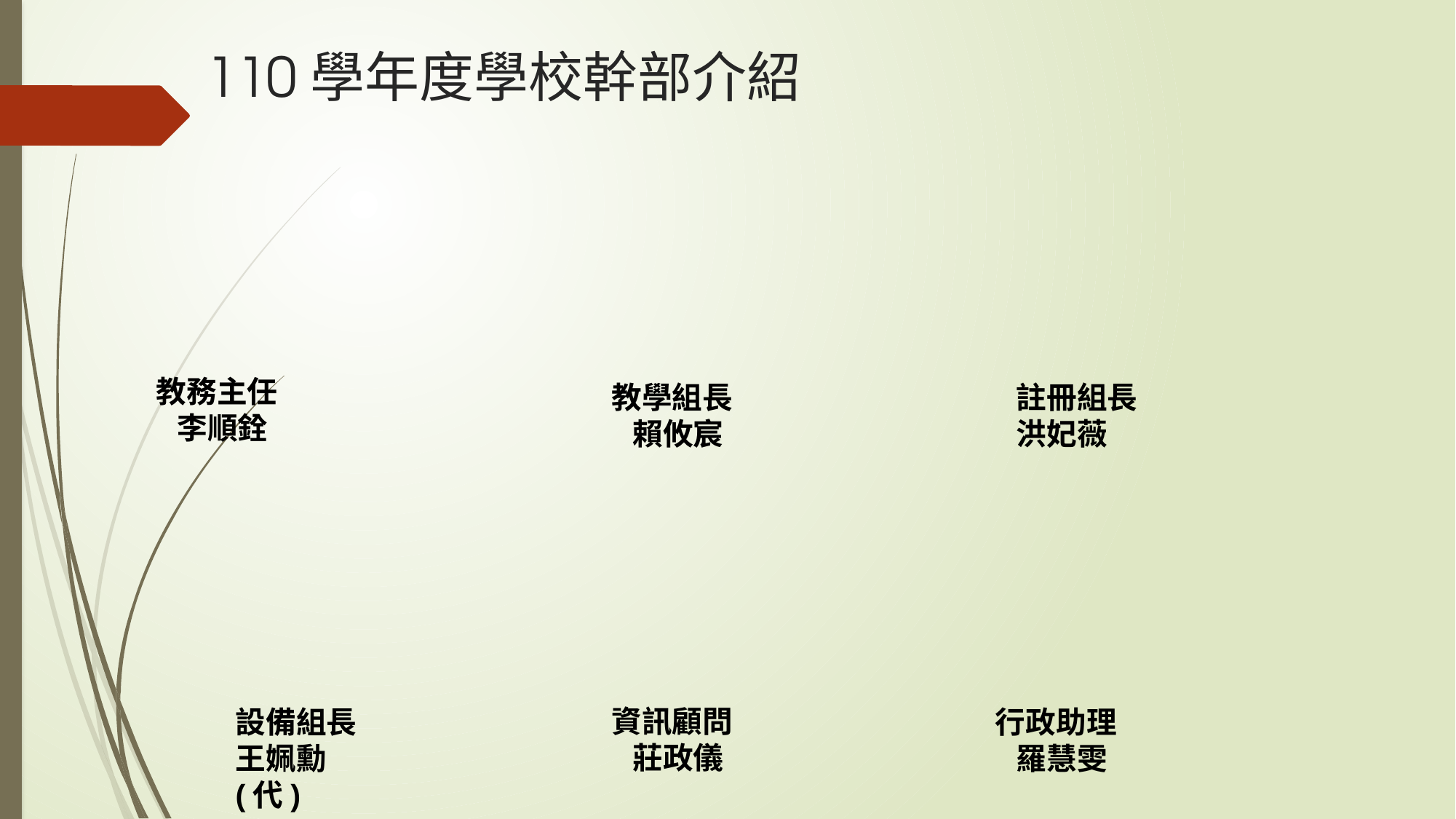

# 110學年度學校幹部介紹
教務主任
  李順銓
教學組長
  賴攸宸
註冊組長  洪妃薇
資訊顧問
  莊政儀
設備組長  王姵勳(代)
行政助理
  羅慧雯